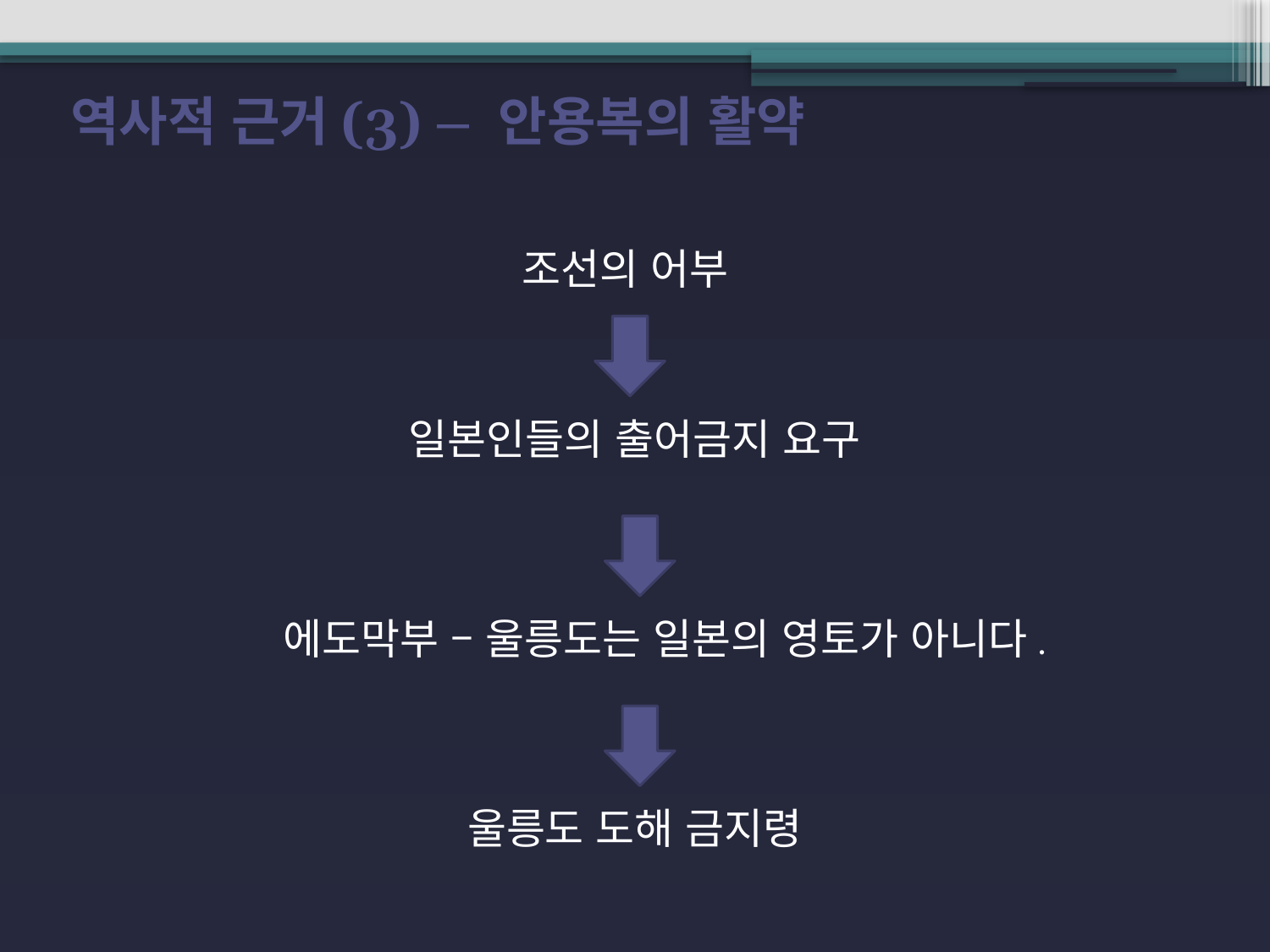

역사적 근거(3) – 안용복의 활약
조선의 어부

일본인들의 출어금지 요구

에도막부 – 울릉도는 일본의 영토가 아니다.

울릉도 도해 금지령